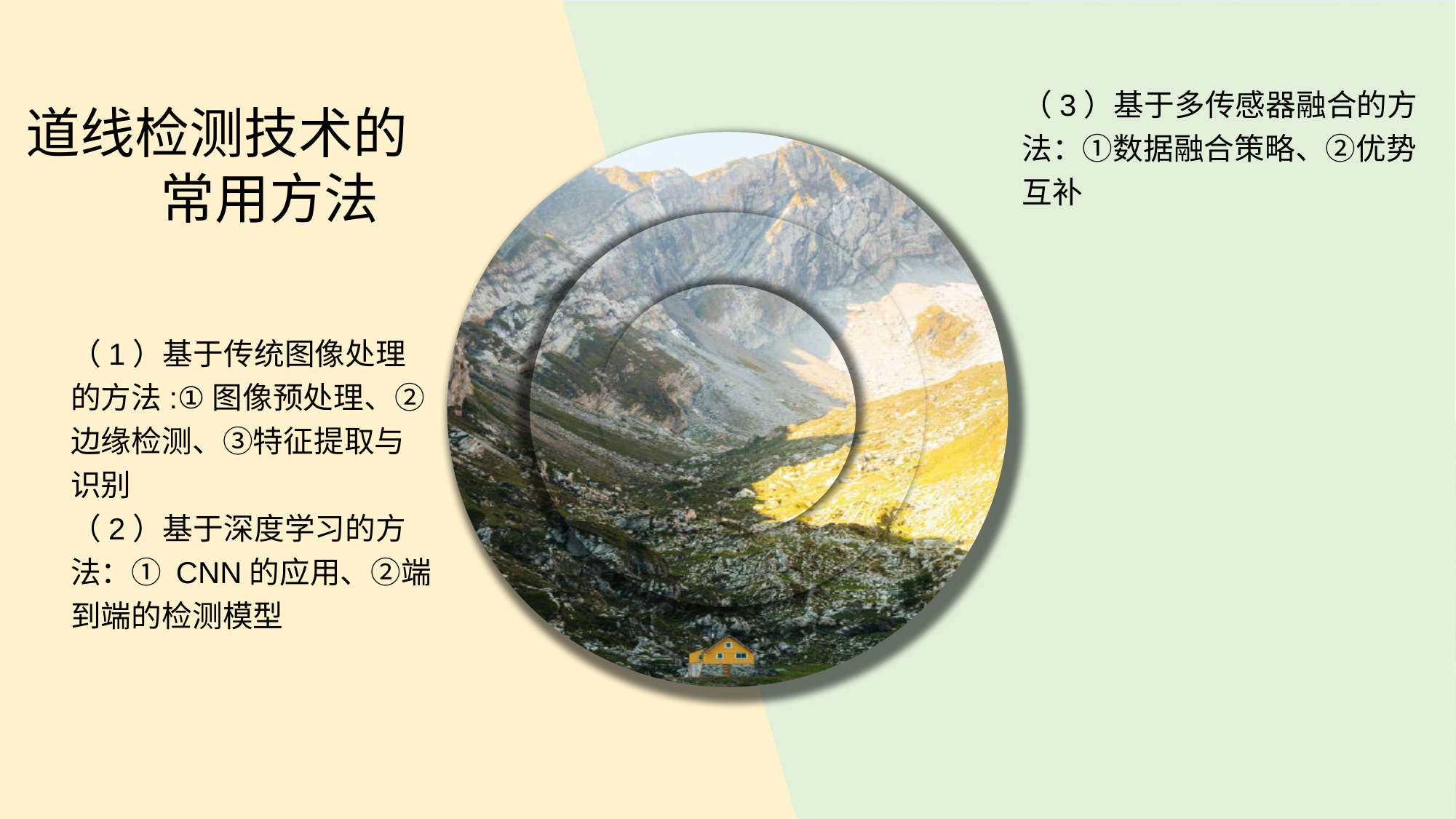

（3）基于多传感器融合的方法：①数据融合策略、②优势互补
道线检测技术的
          常用方法

（1）基于传统图像处理的方法:①图像预处理、②边缘检测、③特征提取与识别
（2）基于深度学习的方法：① CNN的应用、②端到端的检测模型